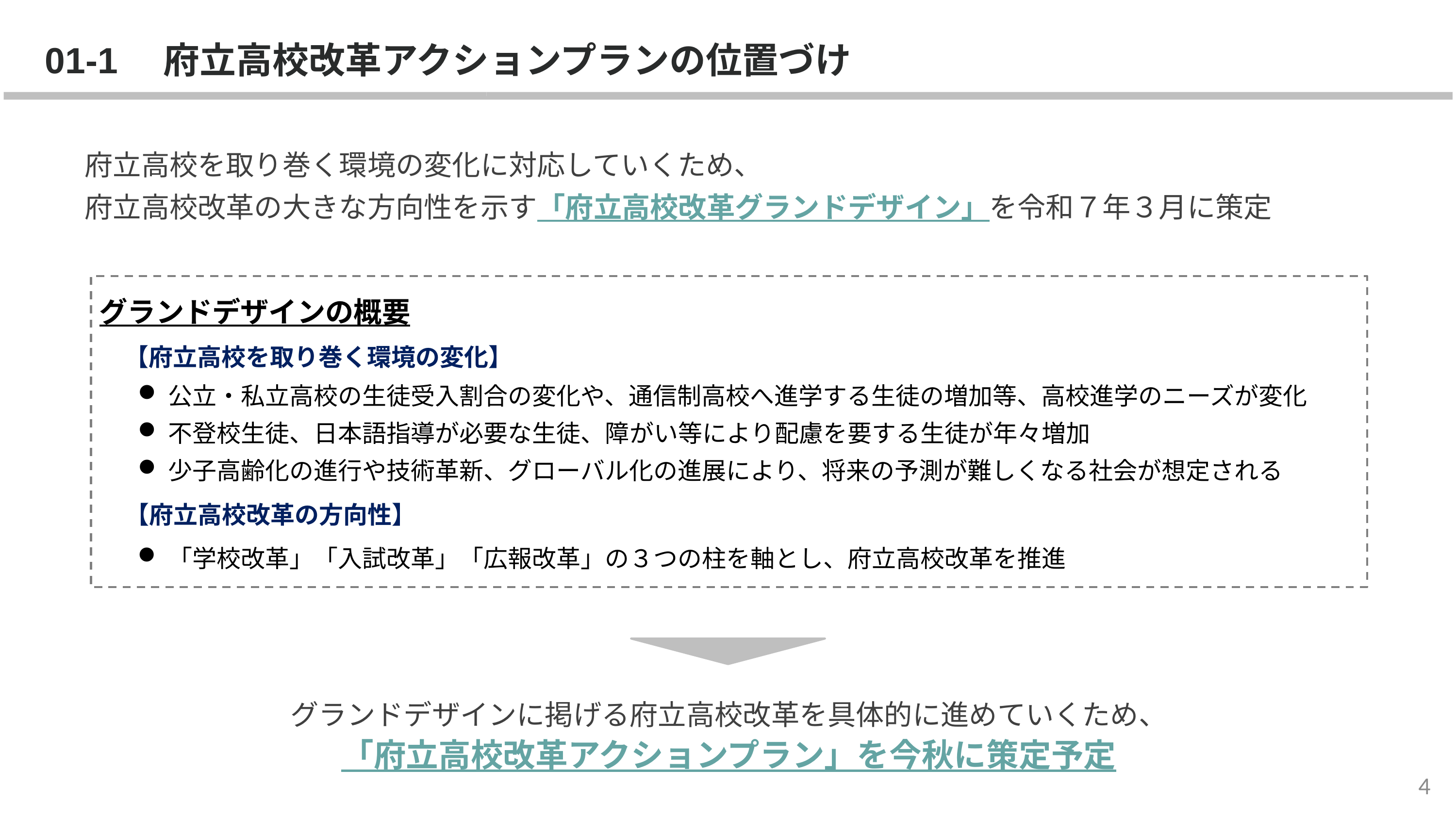

01-1　府立高校改革アクションプランの位置づけ

府立高校を取り巻く環境の変化に対応していくため、
府立高校改革の大きな方向性を示す「府立高校改革グランドデザイン」を令和７年３月に策定

グランドデザインの概要

【府立高校を取り巻く環境の変化】
公立・私立高校の生徒受入割合の変化や、通信制高校へ進学する生徒の増加等、高校進学のニーズが変化
不登校生徒、日本語指導が必要な生徒、障がい等により配慮を要する生徒が年々増加
少子高齢化の進行や技術革新、グローバル化の進展により、将来の予測が難しくなる社会が想定される
【府立高校改革の方向性】
「学校改革」「入試改革」「広報改革」の３つの柱を軸とし、府立高校改革を推進

グランドデザインに掲げる府立高校改革を具体的に進めていくため、
「府立高校改革アクションプラン」を今秋に策定予定
4